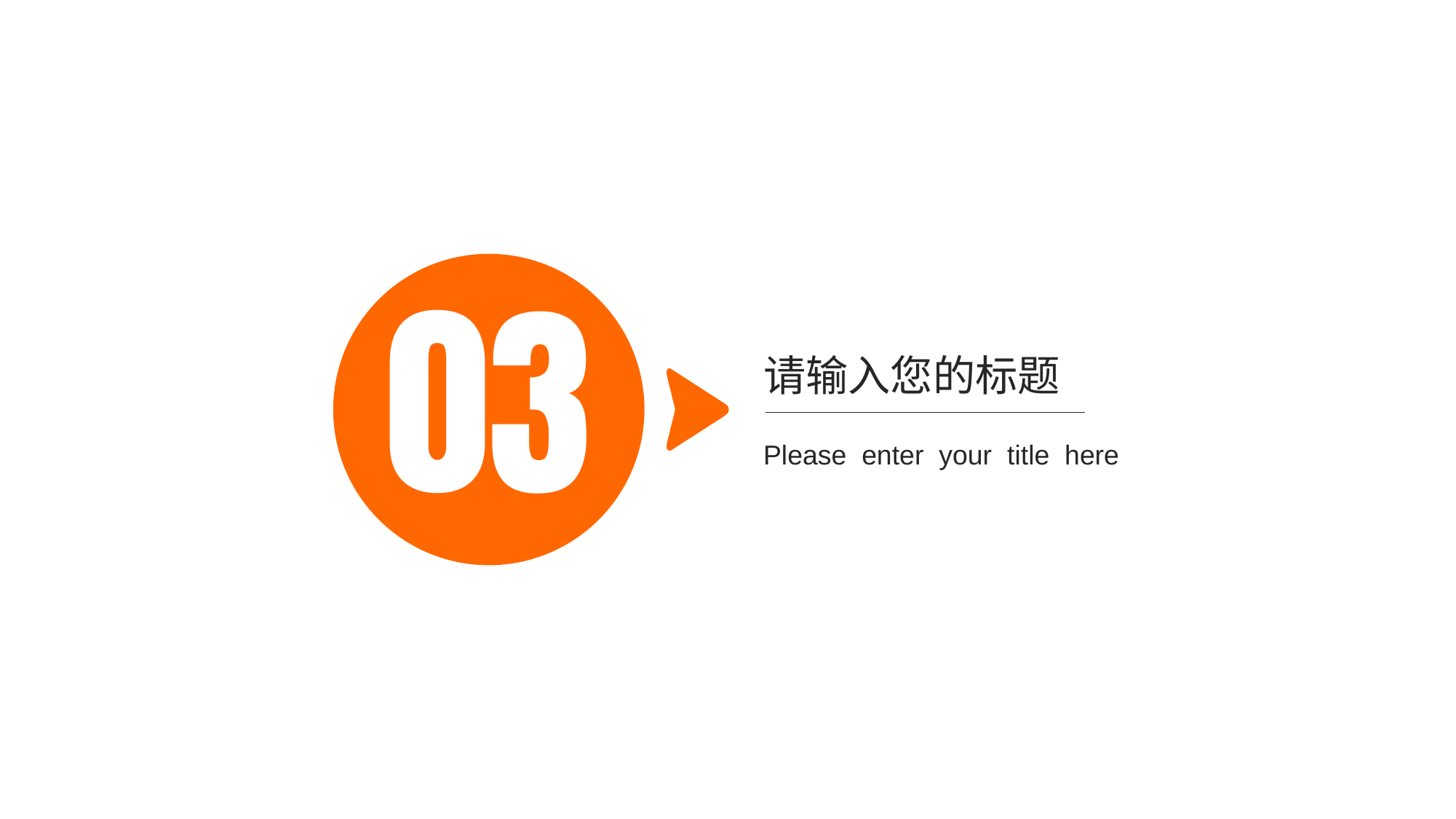

03
请输入您的标题
Please  enter  your  title  here